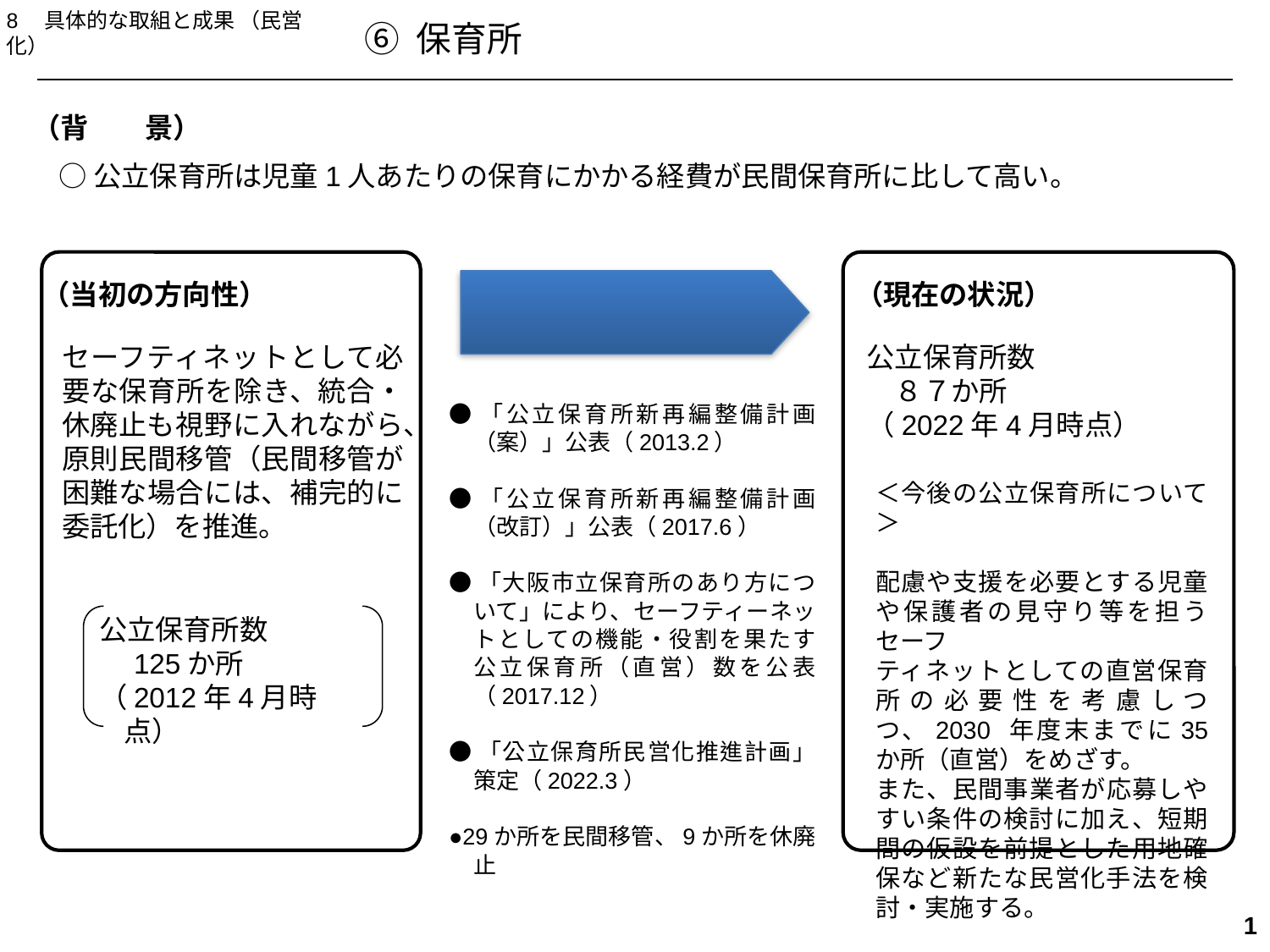

8　具体的な取組と成果 （民営化）
⑥ 保育所
（背　　景）
○公立保育所は児童1人あたりの保育にかかる経費が民間保育所に比して高い。

（現在の状況）
（当初の方向性）
セーフティネットとして必要な保育所を除き、統合・休廃止も視野に入れながら、原則民間移管（民間移管が困難な場合には、補完的に委託化）を推進。
公立保育所数
　８７か所
（2022年4月時点）
●「公立保育所新再編整備計画（案）」公表（2013.2）

●「公立保育所新再編整備計画（改訂）」公表（2017.6）

●「大阪市立保育所のあり方について」により、セーフティーネットとしての機能・役割を果たす公立保育所（直営）数を公表（2017.12）

●「公立保育所民営化推進計画」策定（2022.3）

●29か所を民間移管、9か所を休廃止

＜今後の公立保育所について＞

配慮や支援を必要とする児童や保護者の見守り等を担うセーフ
ティネットとしての直営保育所の必要性を考慮しつつ、2030 年度末までに35 か所（直営）をめざす。
また、民間事業者が応募しやすい条件の検討に加え、短期間の仮設を前提とした用地確保など新たな民営化手法を検討・実施する。

公立保育所数
　125か所
（2012年4月時点）
1